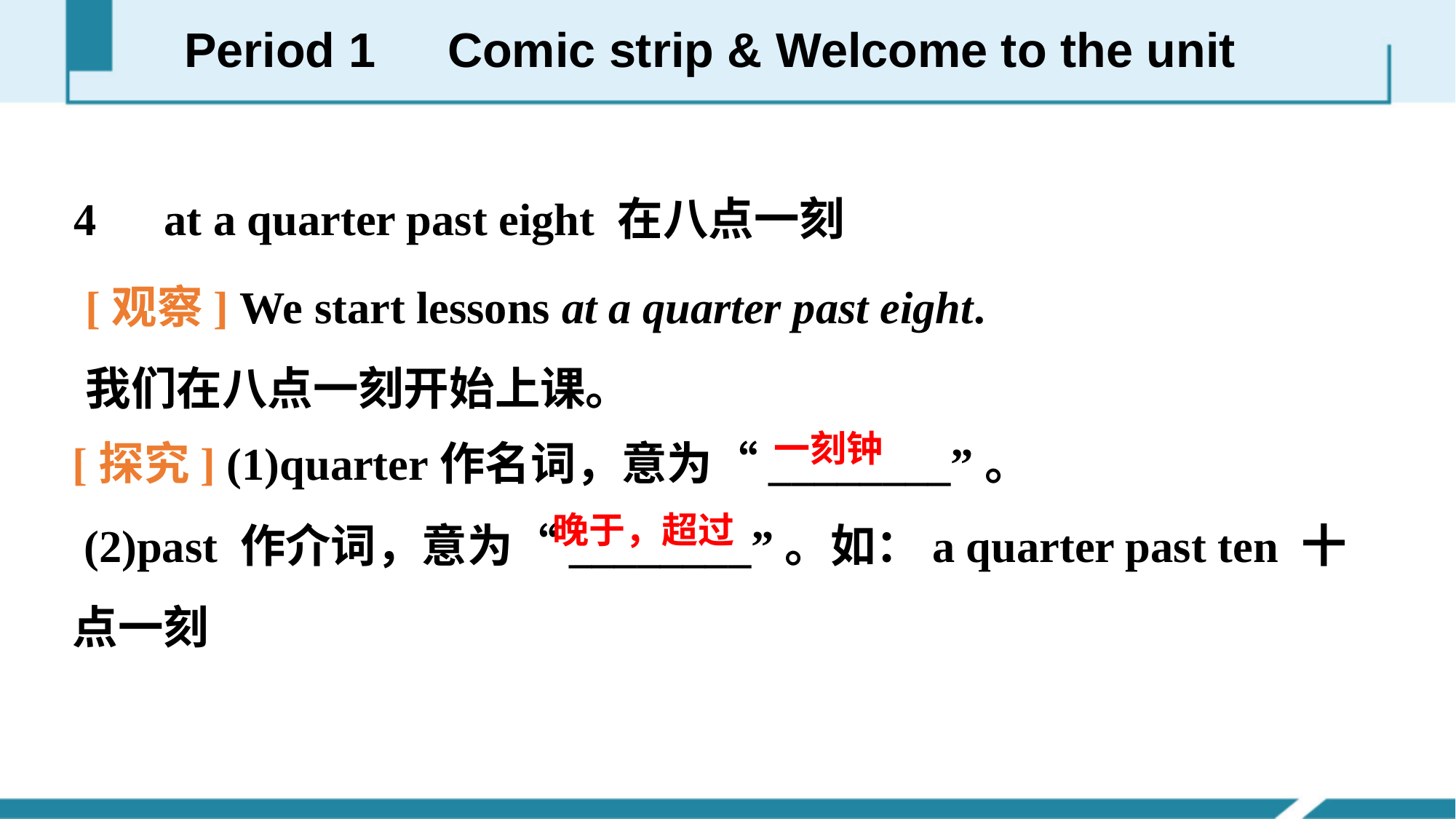

Period 1　Comic strip & Welcome to the unit
4　at a quarter past eight 在八点一刻
[观察] We start lessons at a quarter past eight.
我们在八点一刻开始上课。
[探究] (1)quarter作名词，意为“________”。
 (2)past 作介词，意为“________”。如：a quarter past ten 十点一刻
一刻钟
晚于，超过